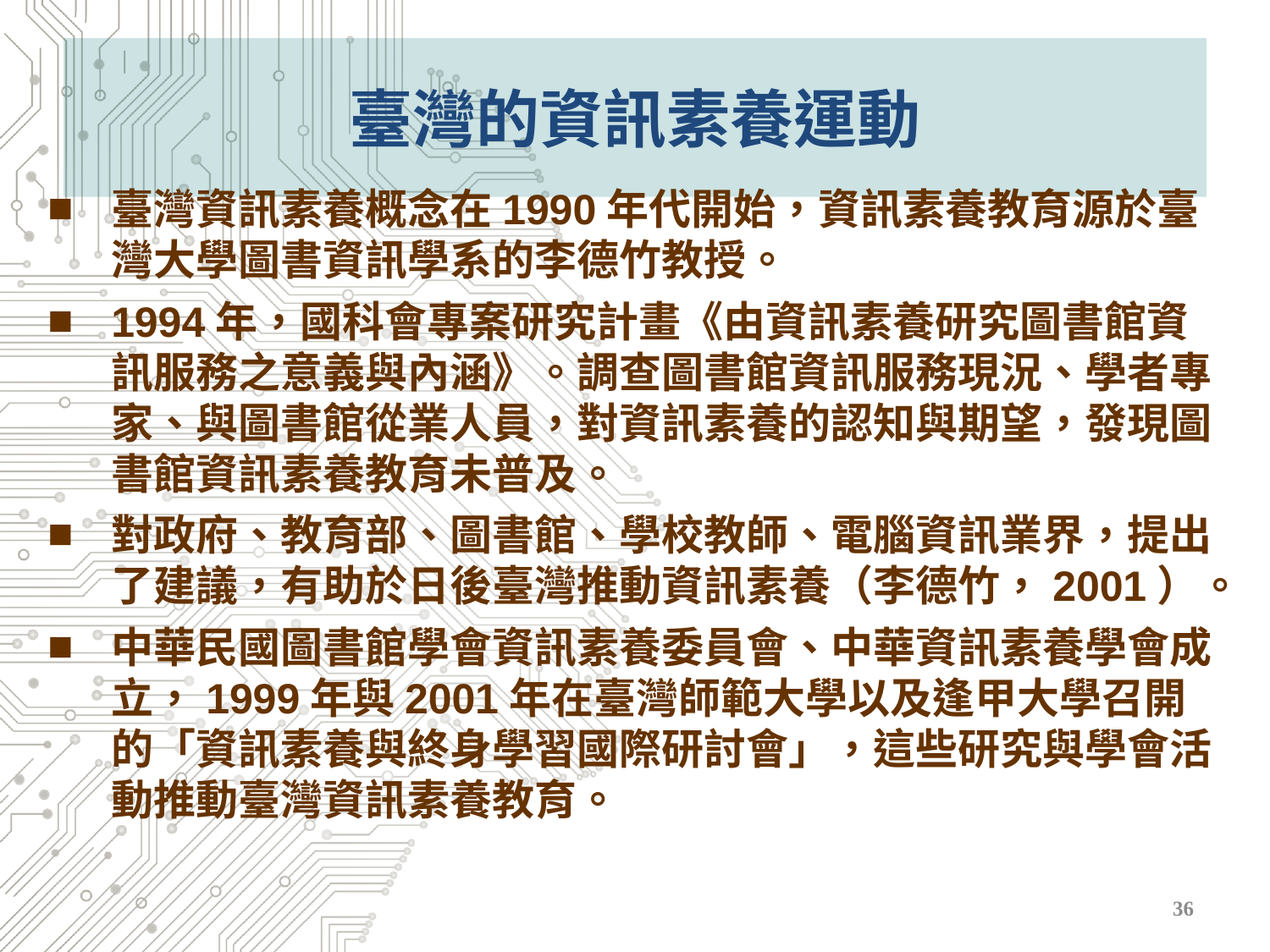

# 臺灣的資訊素養運動
臺灣資訊素養概念在1990年代開始，資訊素養教育源於臺灣大學圖書資訊學系的李德竹教授。
1994年，國科會專案研究計畫《由資訊素養研究圖書館資訊服務之意義與內涵》。調查圖書館資訊服務現況、學者專家、與圖書館從業人員，對資訊素養的認知與期望，發現圖書館資訊素養教育未普及。
對政府、教育部、圖書館、學校教師、電腦資訊業界，提出了建議，有助於日後臺灣推動資訊素養（李德竹，2001）。
中華民國圖書館學會資訊素養委員會、中華資訊素養學會成立，1999年與2001年在臺灣師範大學以及逢甲大學召開的「資訊素養與終身學習國際研討會」，這些研究與學會活動推動臺灣資訊素養教育。
36